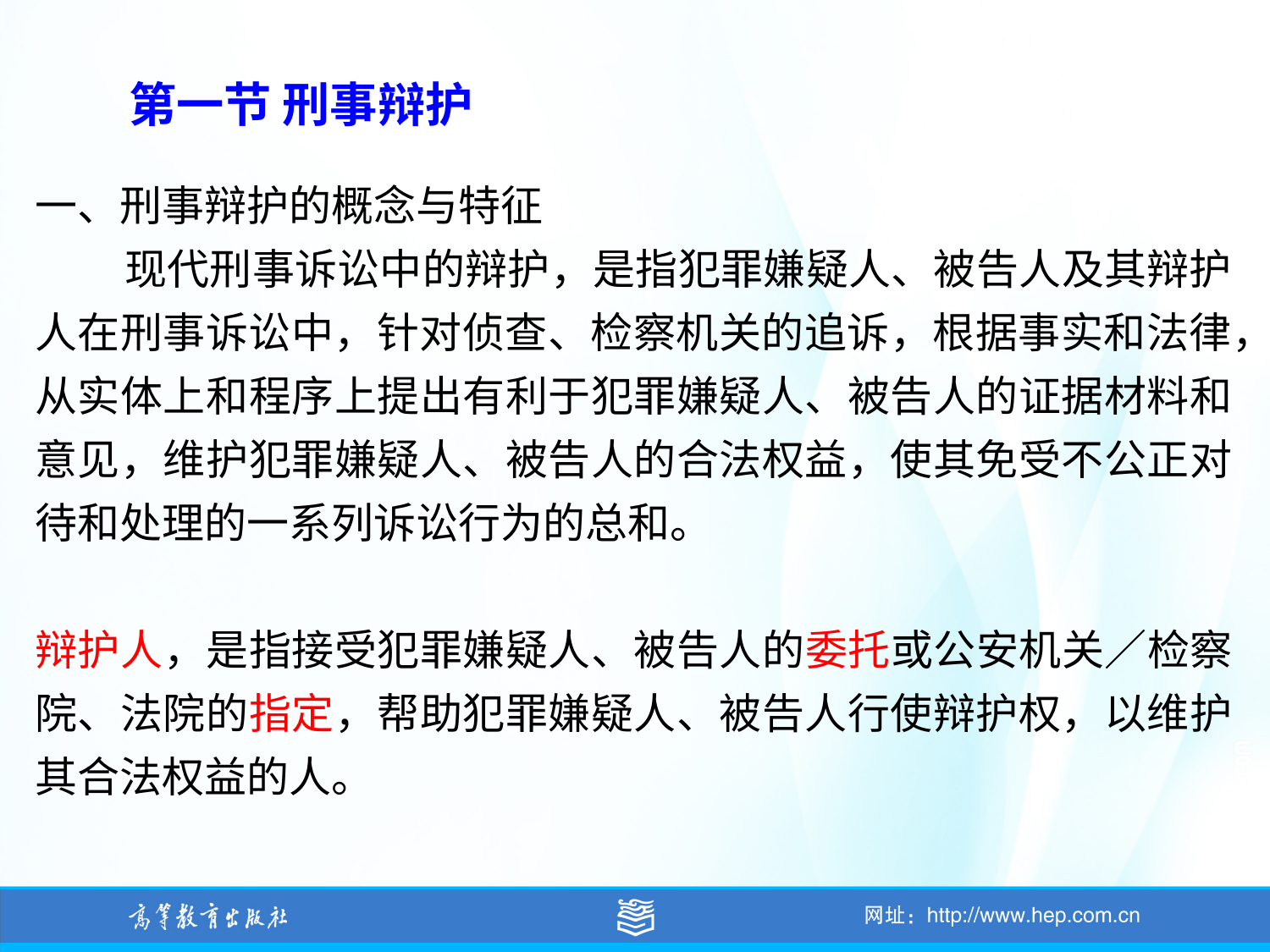

第一节 刑事辩护
一、刑事辩护的概念与特征
        现代刑事诉讼中的辩护，是指犯罪嫌疑人、被告人及其辩护人在刑事诉讼中，针对侦查、检察机关的追诉，根据事实和法律，从实体上和程序上提出有利于犯罪嫌疑人、被告人的证据材料和意见，维护犯罪嫌疑人、被告人的合法权益，使其免受不公正对待和处理的一系列诉讼行为的总和。

辩护人，是指接受犯罪嫌疑人、被告人的委托或公安机关／检察院、法院的指定，帮助犯罪嫌疑人、被告人行使辩护权，以维护其合法权益的人。